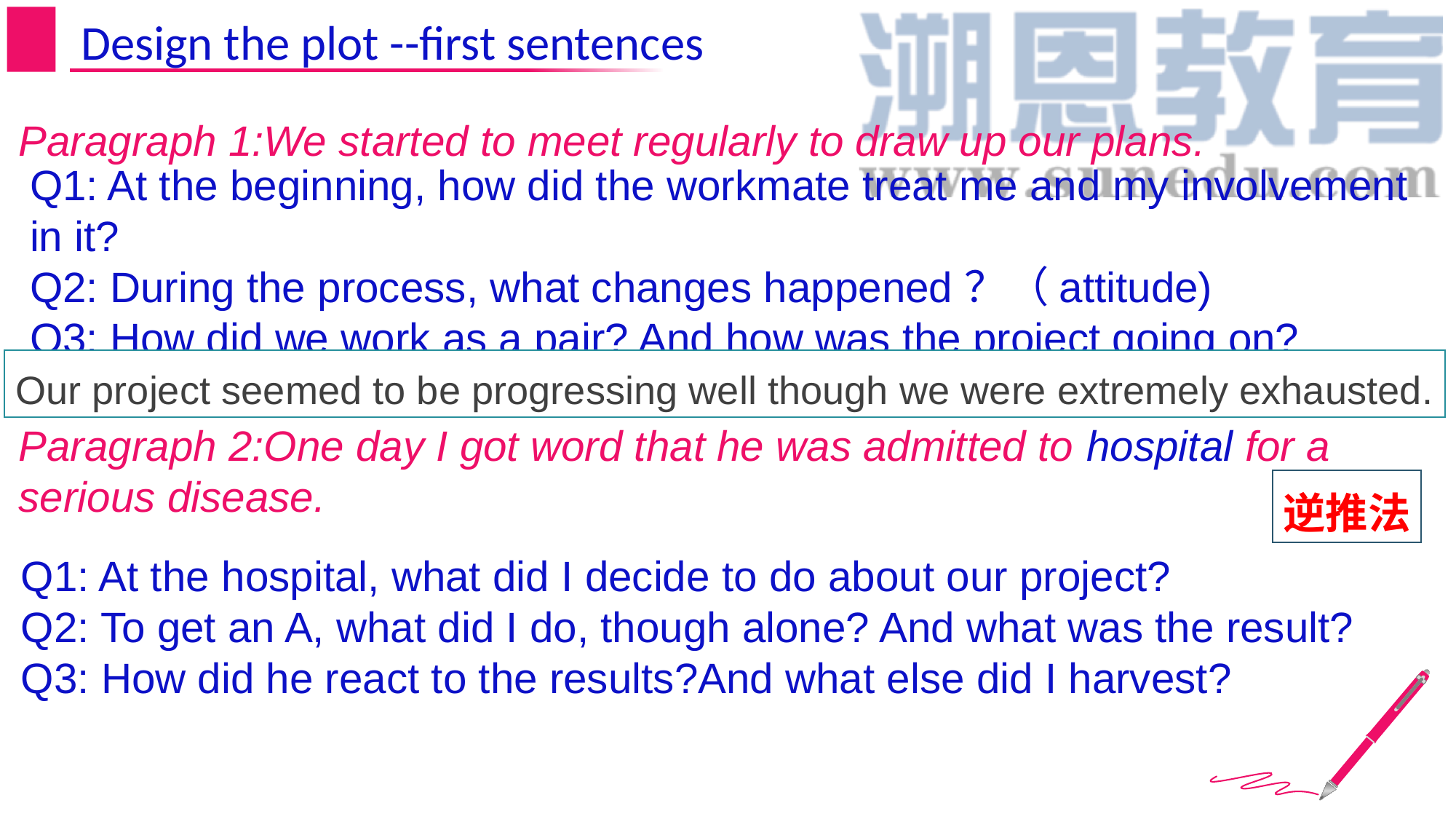

Design the plot --first sentences

Paragraph 1:We started to meet regularly to draw up our plans.

Paragraph 2:One day I got word that he was admitted to hospital for a serious disease.
Q1: At the beginning, how did the workmate treat me and my involvement in it?
Q2: During the process, what changes happened？（attitude)
Q3: How did we work as a pair? And how was the project going on?
Our project seemed to be progressing well though we were extremely exhausted.
逆推法
Q1: At the hospital, what did I decide to do about our project?
Q2: To get an A, what did I do, though alone? And what was the result?
Q3: How did he react to the results?And what else did I harvest?

13